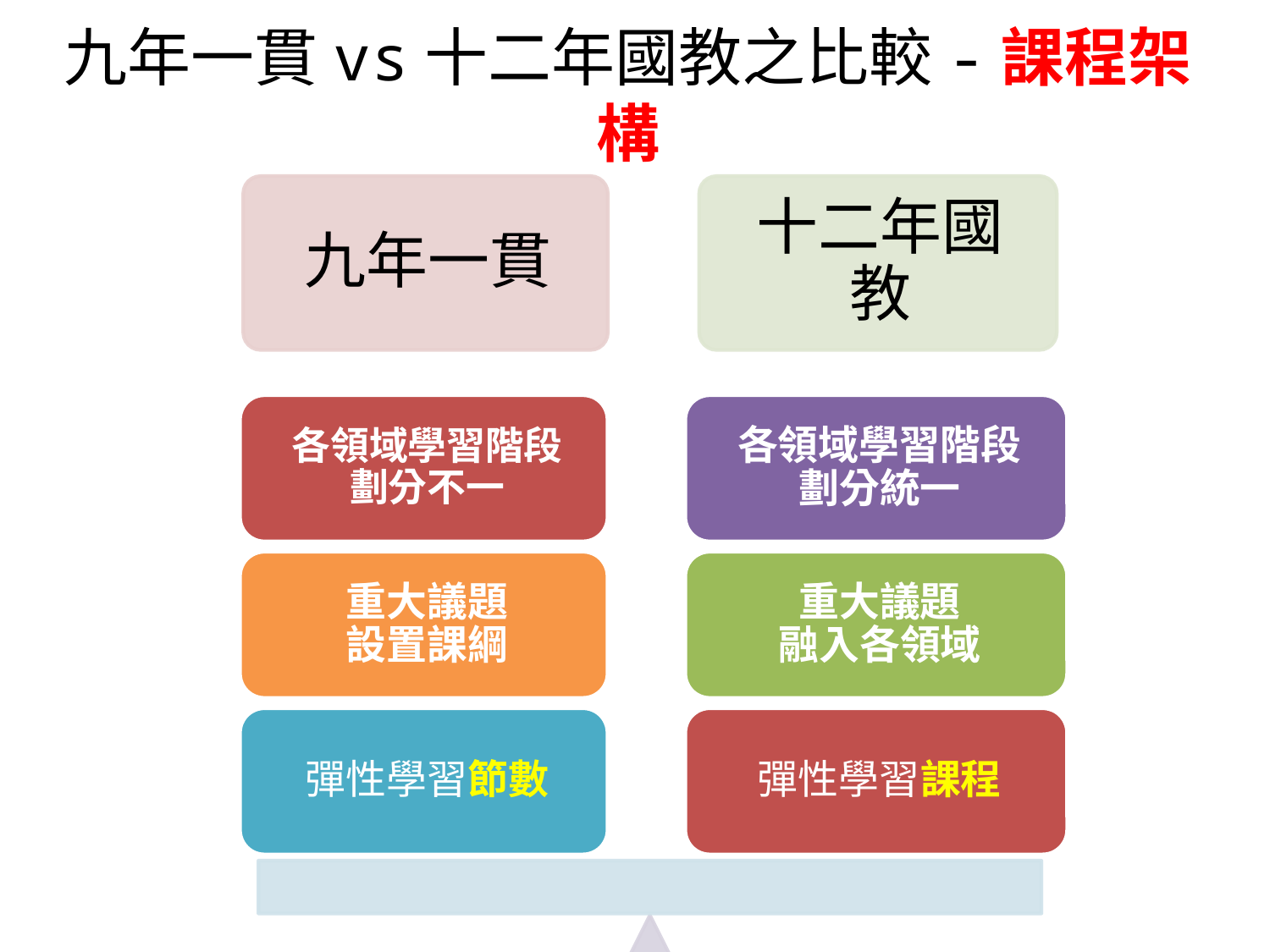

# 九年一貫vs十二年國教之比較-課程架構
九年一貫
十二年國教
彈性學習課程
重大議題
融入各領域
各領域學習階段
劃分統一
彈性學習節數
重大議題
設置課綱
各領域學習階段
劃分不一